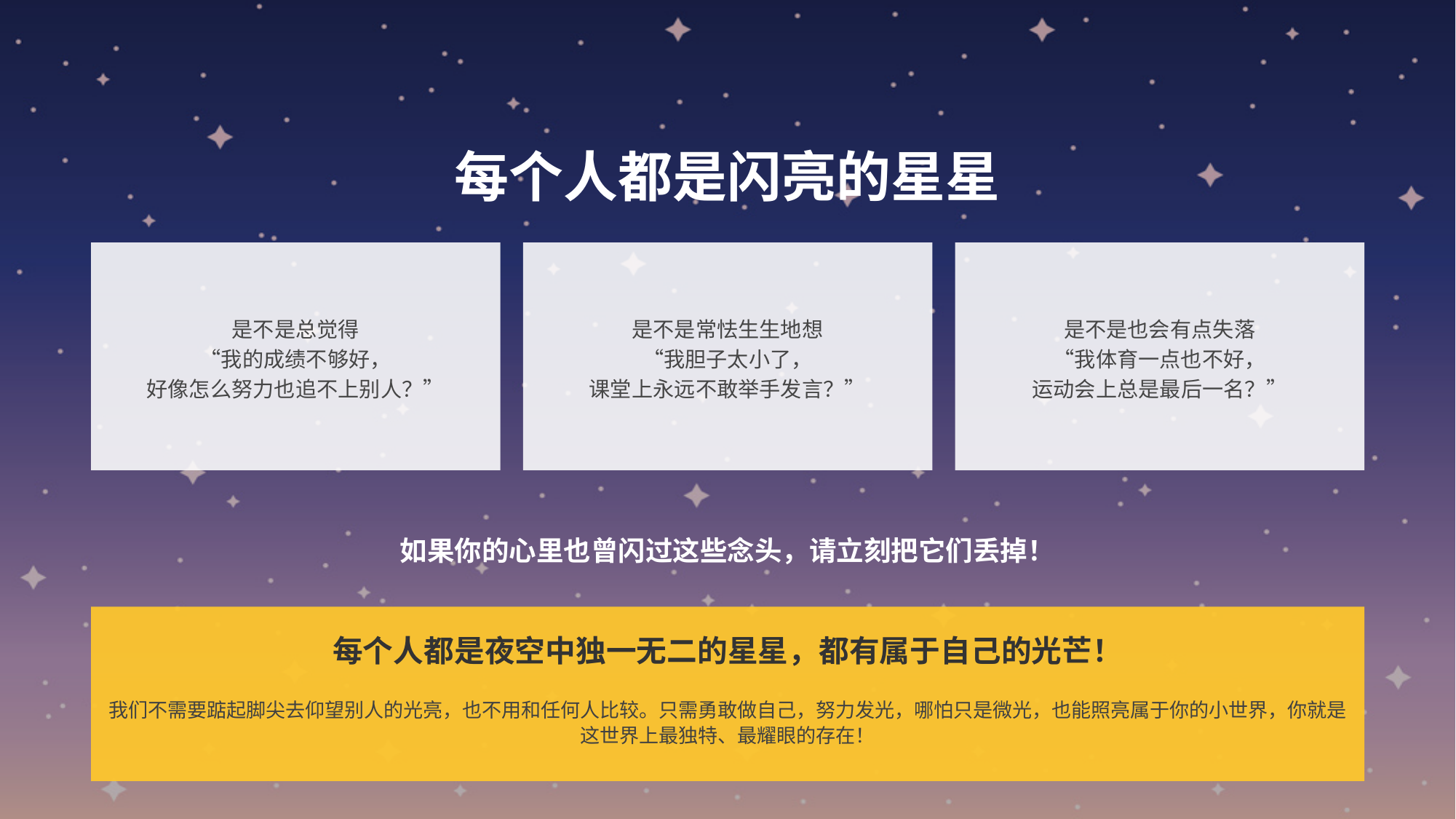

每个人都是闪亮的星星

是不是总觉得
“我的成绩不够好，
好像怎么努力也追不上别人？”
是不是常怯生生地想
“我胆子太小了，
课堂上永远不敢举手发言？”
是不是也会有点失落
“我体育一点也不好，
运动会上总是最后一名？”
如果你的心里也曾闪过这些念头，请立刻把它们丢掉！

每个人都是夜空中独一无二的星星，都有属于自己的光芒！
我们不需要踮起脚尖去仰望别人的光亮，也不用和任何人比较。只需勇敢做自己，努力发光，哪怕只是微光，也能照亮属于你的小世界，你就是这世界上最独特、最耀眼的存在！